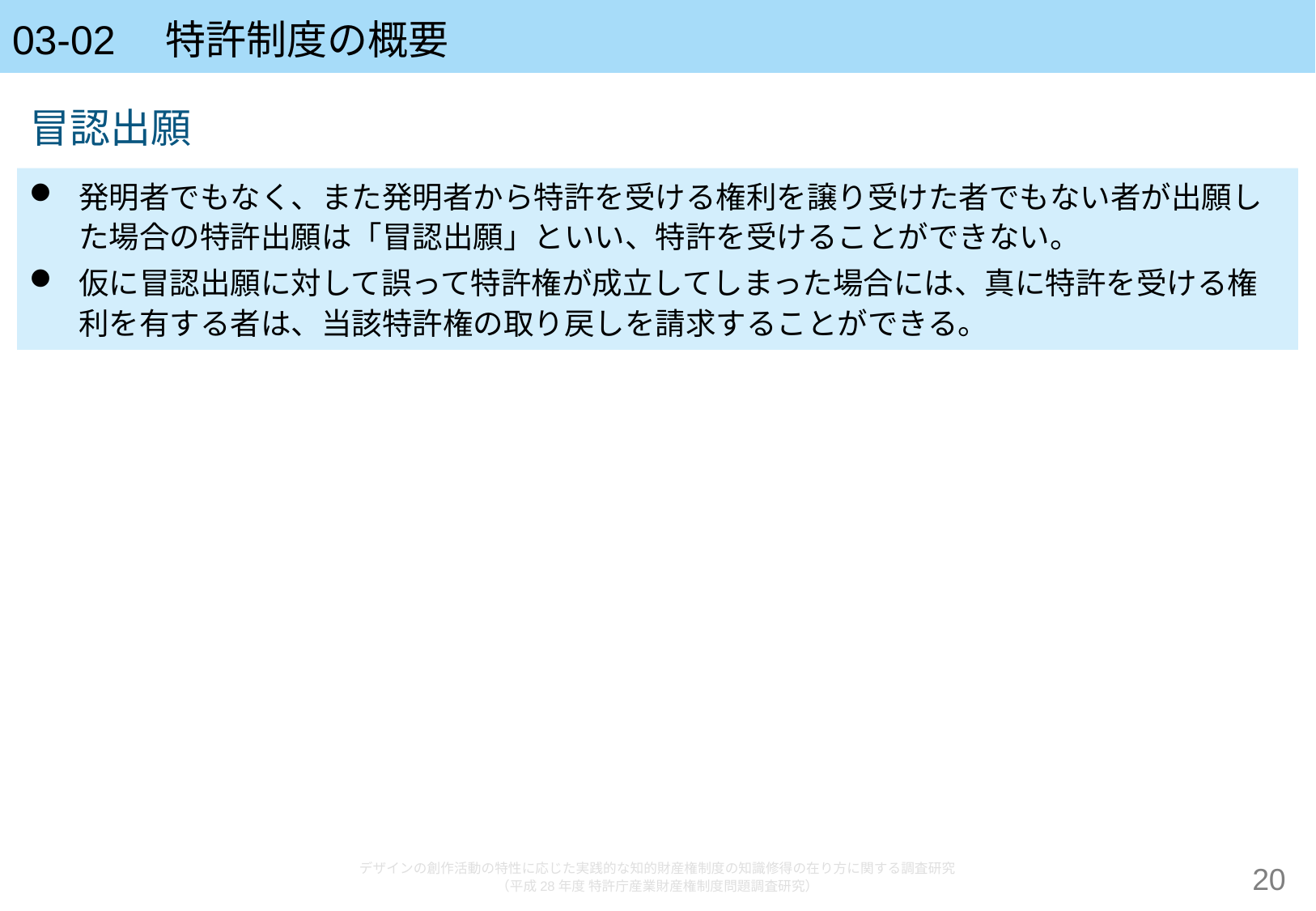

# 03-02　特許制度の概要
冒認出願
発明者でもなく、また発明者から特許を受ける権利を譲り受けた者でもない者が出願した場合の特許出願は「冒認出願」といい、特許を受けることができない。
仮に冒認出願に対して誤って特許権が成立してしまった場合には、真に特許を受ける権利を有する者は、当該特許権の取り戻しを請求することができる。
デザインの創作活動の特性に応じた実践的な知的財産権制度の知識修得の在り方に関する調査研究
（平成28年度 特許庁産業財産権制度問題調査研究）
20